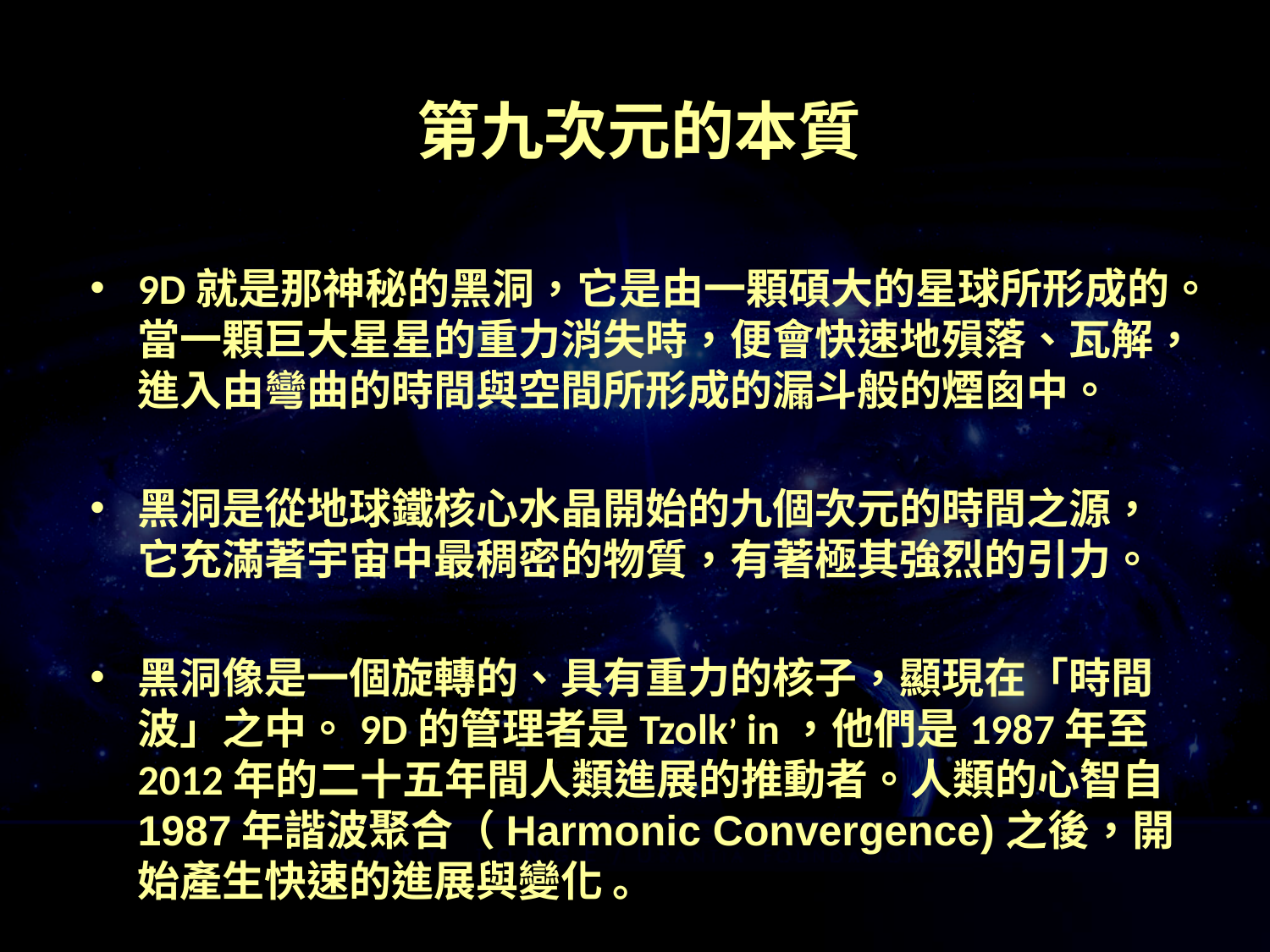

# 第九次元的本質
9D就是那神秘的黑洞，它是由一顆碩大的星球所形成的。當一顆巨大星星的重力消失時，便會快速地殞落、瓦解，進入由彎曲的時間與空間所形成的漏斗般的煙囪中。

黑洞是從地球鐵核心水晶開始的九個次元的時間之源，它充滿著宇宙中最稠密的物質，有著極其強烈的引力。

黑洞像是一個旋轉的、具有重力的核子，顯現在「時間波」之中。9D的管理者是Tzolk’ in，他們是1987年至2012年的二十五年間人類進展的推動者。人類的心智自1987年諧波聚合（Harmonic Convergence)之後，開始產生快速的進展與變化 。